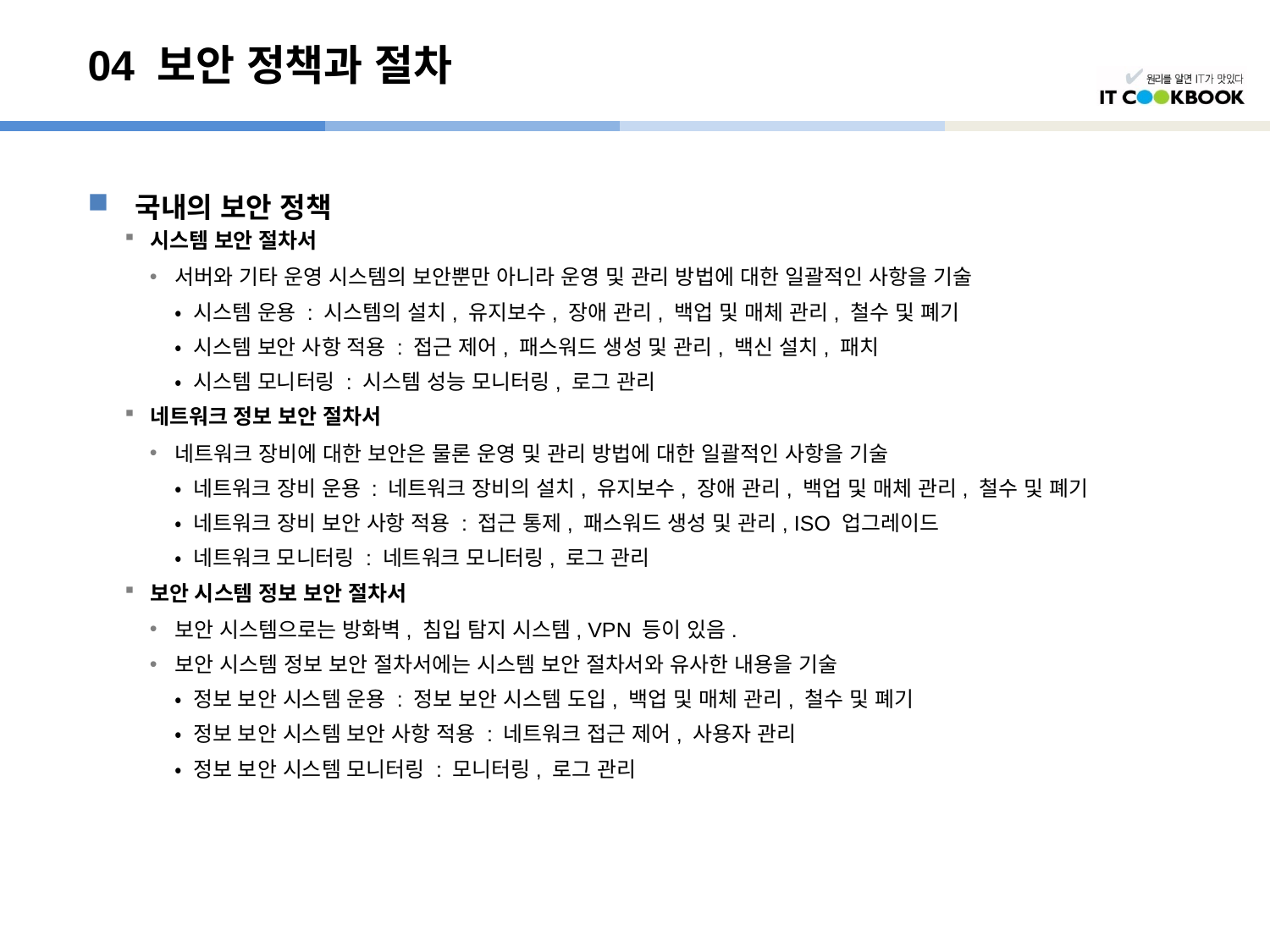

# 04 보안 정책과 절차
국내의 보안 정책
시스템 보안 절차서
서버와 기타 운영 시스템의 보안뿐만 아니라 운영 및 관리 방법에 대한 일괄적인 사항을 기술
	• 시스템 운용 : 시스템의 설치, 유지보수, 장애 관리, 백업 및 매체 관리, 철수 및 폐기
	• 시스템 보안 사항 적용 : 접근 제어, 패스워드 생성 및 관리, 백신 설치, 패치
	• 시스템 모니터링 : 시스템 성능 모니터링, 로그 관리
네트워크 정보 보안 절차서
네트워크 장비에 대한 보안은 물론 운영 및 관리 방법에 대한 일괄적인 사항을 기술
	• 네트워크 장비 운용 : 네트워크 장비의 설치, 유지보수, 장애 관리, 백업 및 매체 관리, 철수 및 폐기
	• 네트워크 장비 보안 사항 적용 : 접근 통제, 패스워드 생성 및 관리, ISO 업그레이드
	• 네트워크 모니터링 : 네트워크 모니터링, 로그 관리
보안 시스템 정보 보안 절차서
보안 시스템으로는 방화벽, 침입 탐지 시스템, VPN 등이 있음.
보안 시스템 정보 보안 절차서에는 시스템 보안 절차서와 유사한 내용을 기술
	• 정보 보안 시스템 운용 : 정보 보안 시스템 도입, 백업 및 매체 관리, 철수 및 폐기
	• 정보 보안 시스템 보안 사항 적용 : 네트워크 접근 제어, 사용자 관리
	• 정보 보안 시스템 모니터링 : 모니터링, 로그 관리